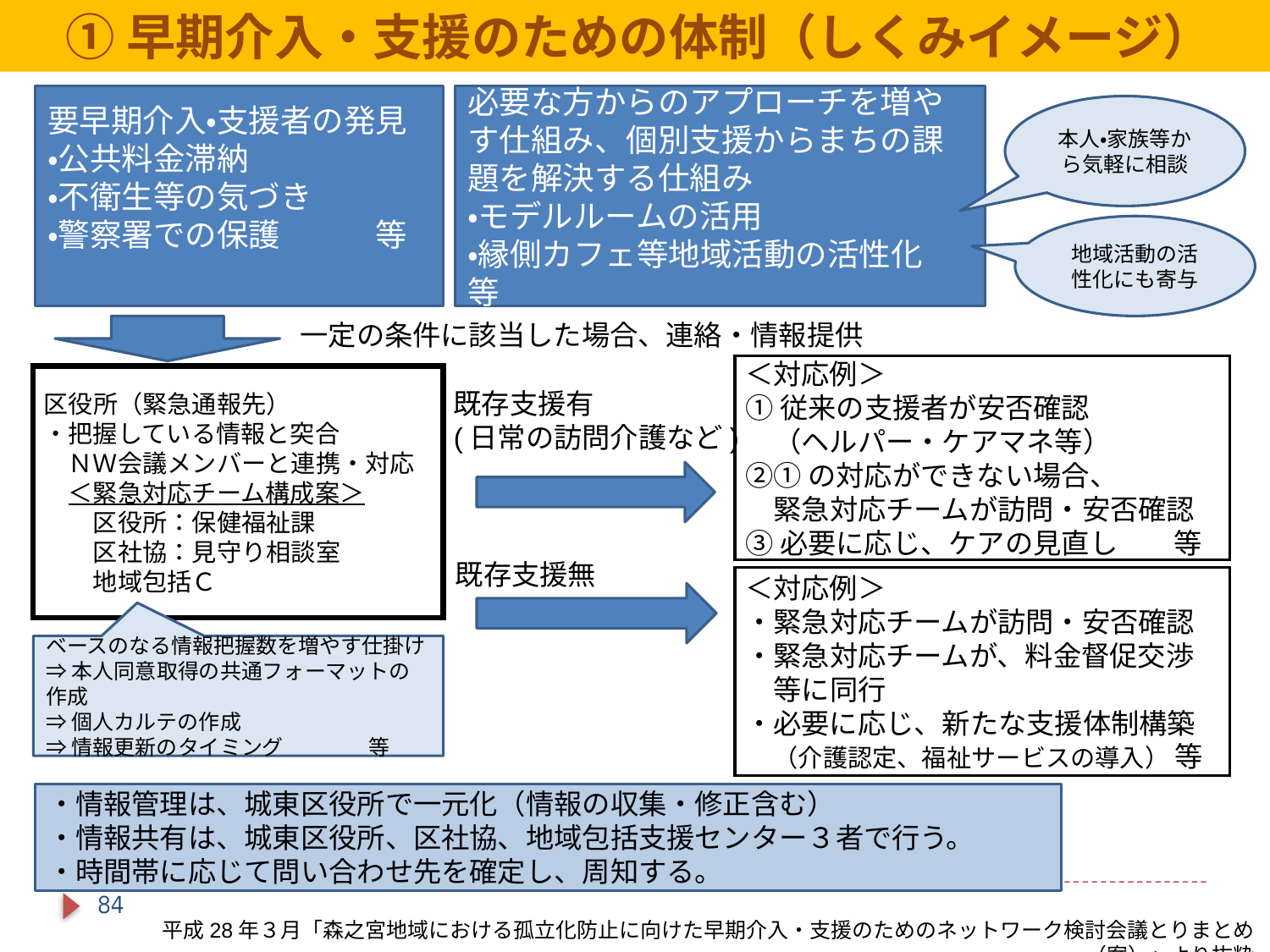

①早期介入・支援のための体制（しくみイメージ）
要早期介入・支援者の発見
・公共料金滞納
・不衛生等の気づき
・警察署での保護　　　等

必要な方からのアプローチを増やす仕組み、個別支援からまちの課題を解決する仕組み
・モデルルームの活用
・縁側カフェ等地域活動の活性化　等
本人・家族等から気軽に相談
地域活動の活性化にも寄与

一定の条件に該当した場合、連絡・情報提供
＜対応例＞
①従来の支援者が安否確認
　（ヘルパー・ケアマネ等）
②①の対応ができない場合、
　緊急対応チームが訪問・安否確認
③必要に応じ、ケアの見直し　　等
区役所（緊急通報先）
・把握している情報と突合
　ＮＷ会議メンバーと連携・対応
　＜緊急対応チーム構成案＞
　　区役所：保健福祉課
　　区社協：見守り相談室
　　地域包括Ｃ

既存支援有
(日常の訪問介護など)

既存支援無
＜対応例＞
・緊急対応チームが訪問・安否確認
・緊急対応チームが、料金督促交渉
　等に同行
・必要に応じ、新たな支援体制構築
　（介護認定、福祉サービスの導入） 等
ベースのなる情報把握数を増やす仕掛け
⇒本人同意取得の共通フォーマットの作成
⇒個人カルテの作成
⇒情報更新のタイミング　　　　等
・情報管理は、城東区役所で一元化（情報の収集・修正含む）
・情報共有は、城東区役所、区社協、地域包括支援センター３者で行う。
・時間帯に応じて問い合わせ先を確定し、周知する。
84
平成28年３月「森之宮地域における孤立化防止に向けた早期介入・支援のためのネットワーク検討会議とりまとめ（案）」より抜粋